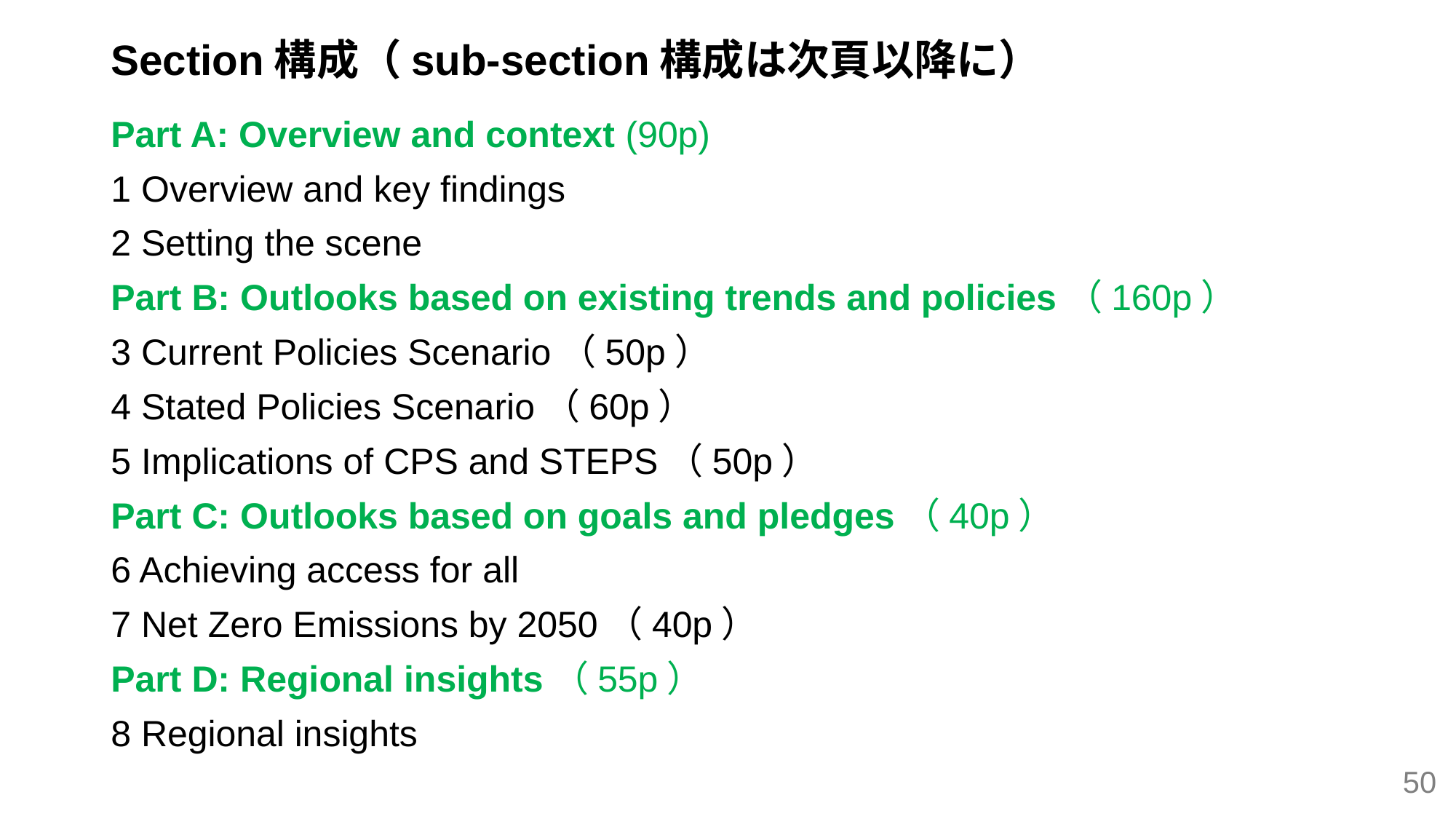

# Section構成（sub-section構成は次頁以降に）
Part A: Overview and context (90p)
1 Overview and key findings
2 Setting the scene
Part B: Outlooks based on existing trends and policies（160p）
3 Current Policies Scenario（50p）
4 Stated Policies Scenario（60p）
5 Implications of CPS and STEPS（50p）
Part C: Outlooks based on goals and pledges（40p）
6 Achieving access for all
7 Net Zero Emissions by 2050（40p）
Part D: Regional insights（55p）
8 Regional insights

50